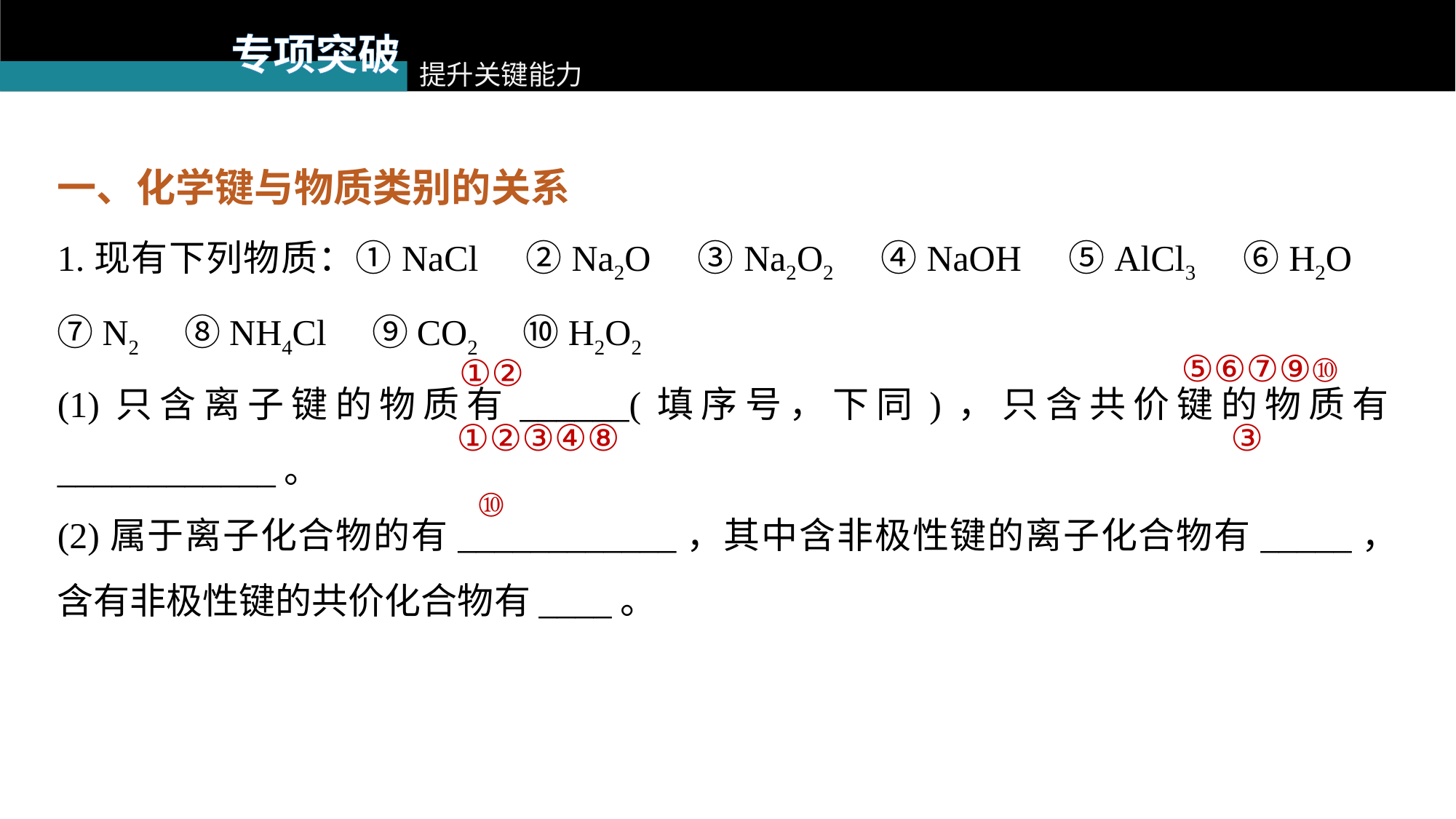

专项突破
提升关键能力

一、化学键与物质类别的关系
1.现有下列物质：①NaCl　②Na2O　③Na2O2　④NaOH　⑤AlCl3　⑥H2O　⑦N2　⑧NH4Cl　⑨CO2　⑩H2O2
(1)只含离子键的物质有______(填序号，下同)，只含共价键的物质有____________。
(2)属于离子化合物的有____________，其中含非极性键的离子化合物有_____，含有非极性键的共价化合物有____。
⑤⑥⑦⑨⑩
①②
①②③④⑧
③
⑩